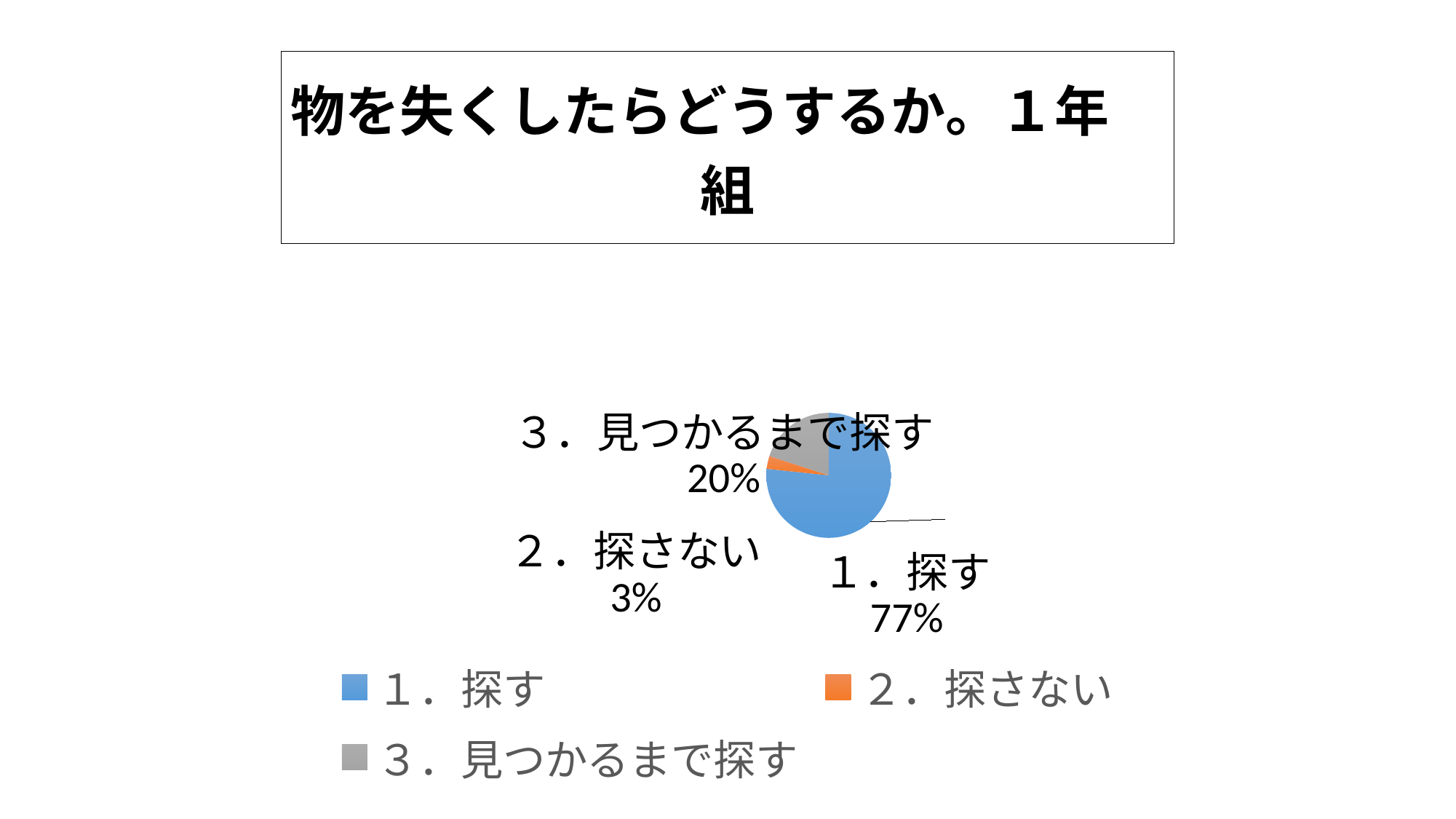

### Chart: 物を失くしたらどうするか。１年　組

| Category |  |
|---|---|
| １．探す | 23.0 |
| ２．探さない | 1.0 |
| ３．見つかるまで探す | 6.0 |